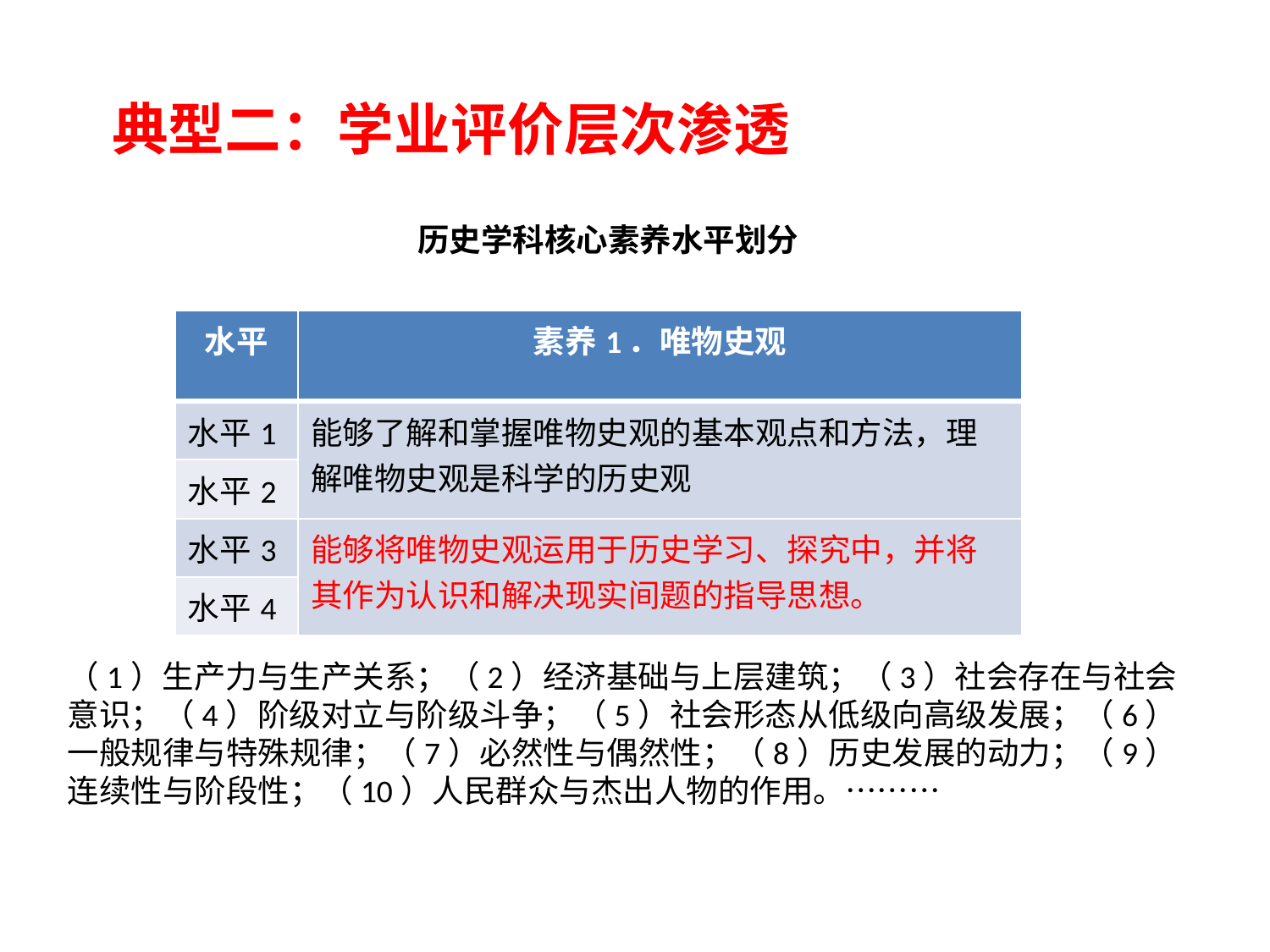

典型二：学业评价层次渗透
历史学科核心素养水平划分
| 水平 | 素养1．唯物史观 |
| --- | --- |
| 水平1 | 能够了解和掌握唯物史观的基本观点和方法，理解唯物史观是科学的历史观 |
| 水平2 |  |
| 水平3 | 能够将唯物史观运用于历史学习、探究中，并将其作为认识和解决现实间题的指导思想。 |
| 水平4 |  |
（1）生产力与生产关系；（2）经济基础与上层建筑；（3）社会存在与社会意识；（4）阶级对立与阶级斗争；（5）社会形态从低级向高级发展；（6）一般规律与特殊规律；（7）必然性与偶然性；（8）历史发展的动力；（9）连续性与阶段性；（10）人民群众与杰出人物的作用。………